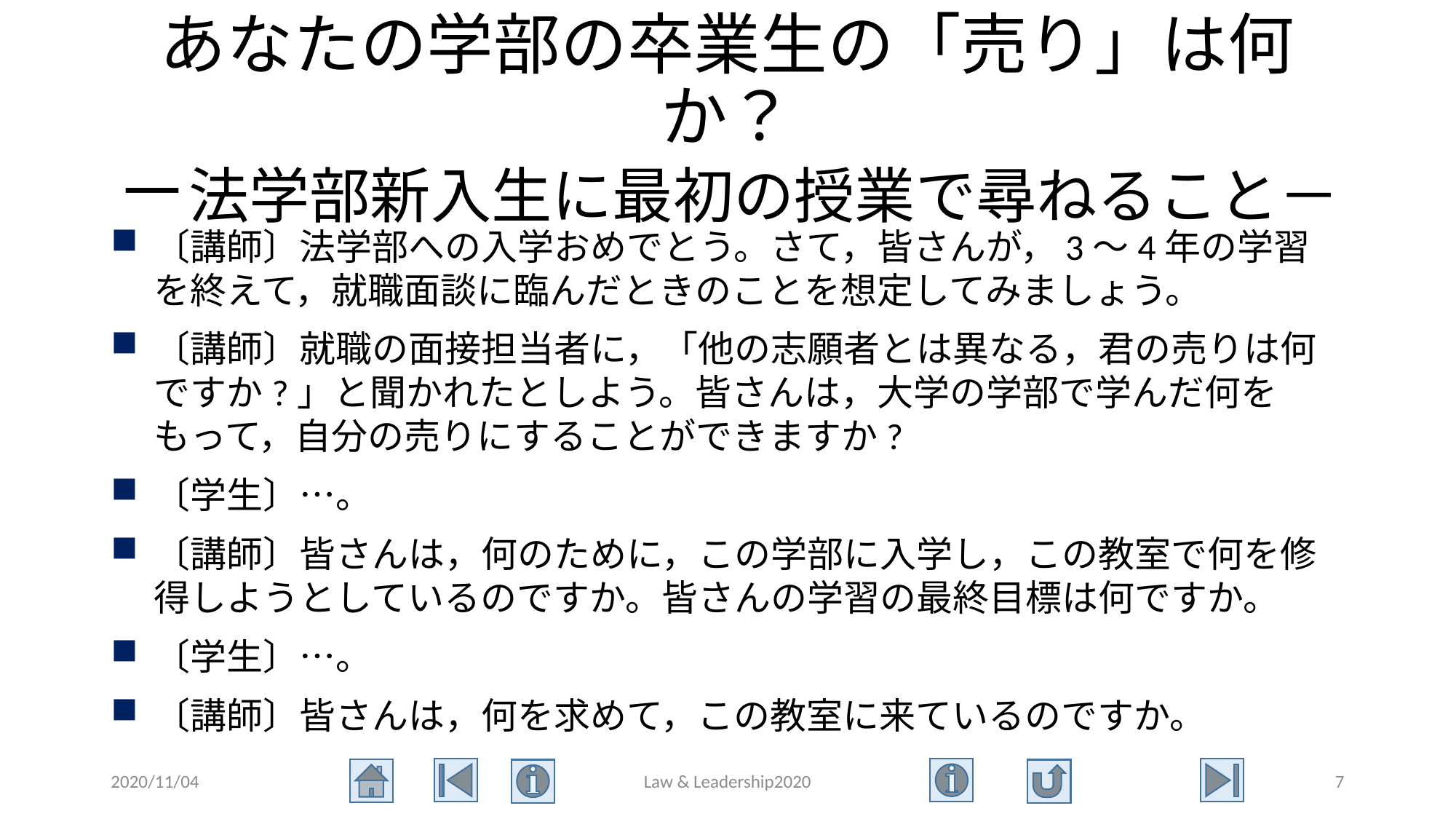

# あなたの学部の卒業生の「売り」は何か？ －法学部新入生に最初の授業で尋ねること－
〔講師〕法学部への入学おめでとう。さて，皆さんが，3～4年の学習を終えて，就職面談に臨んだときのことを想定してみましょう。
〔講師〕就職の面接担当者に，「他の志願者とは異なる，君の売りは何ですか?」と聞かれたとしよう。皆さんは，大学の学部で学んだ何をもって，自分の売りにすることができますか?
〔学生〕…。
〔講師〕皆さんは，何のために，この学部に入学し，この教室で何を修得しようとしているのですか。皆さんの学習の最終目標は何ですか。
〔学生〕…。
〔講師〕皆さんは，何を求めて，この教室に来ているのですか。
2020/11/04
Law & Leadership2020
7